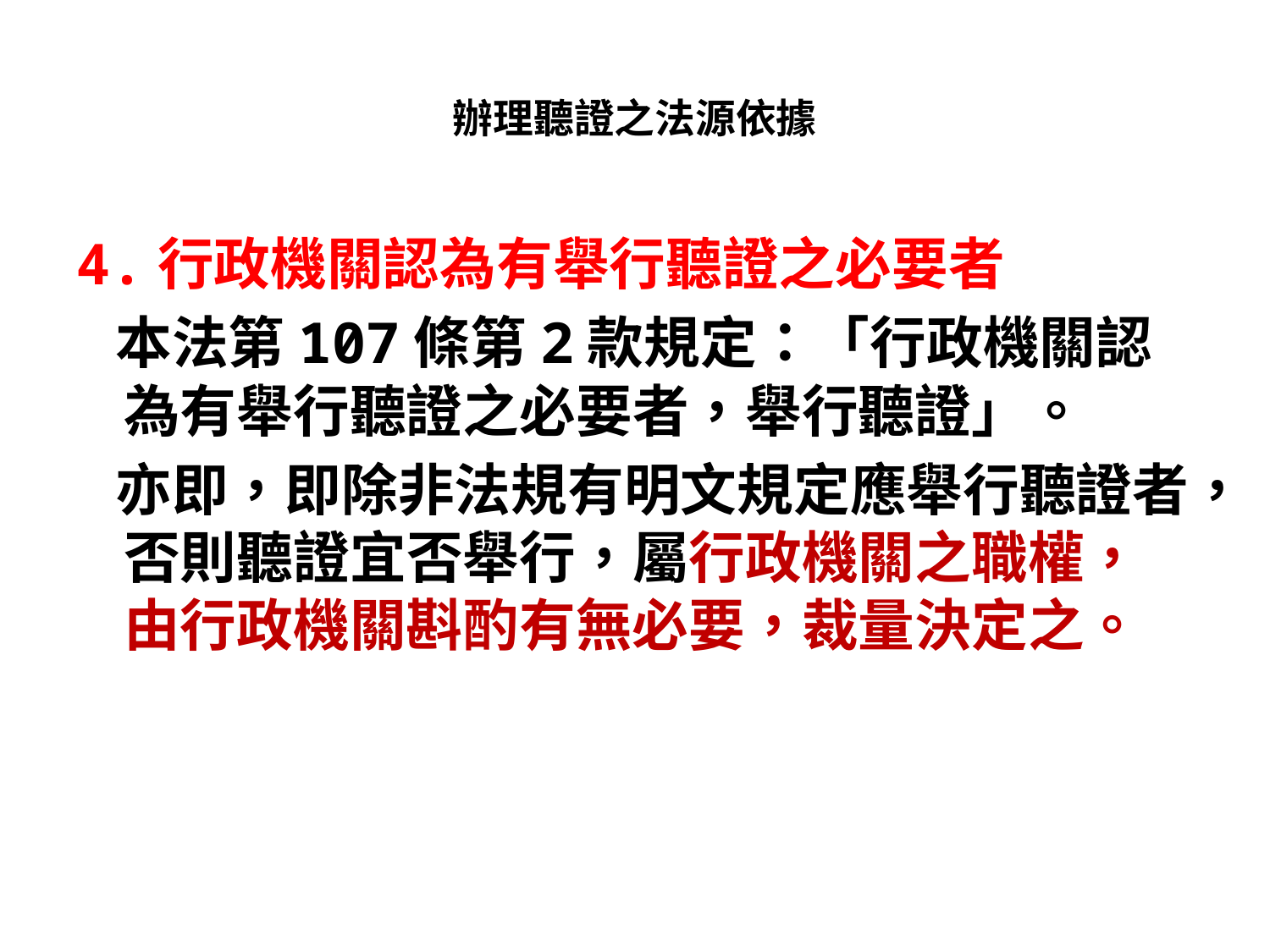

# 辦理聽證之法源依據
4.行政機關認為有舉行聽證之必要者
  本法第107條第2款規定：「行政機關認為有舉行聽證之必要者，舉行聽證」。
  亦即，即除非法規有明文規定應舉行聽證者，否則聽證宜否舉行，屬行政機關之職權，由行政機關斟酌有無必要，裁量決定之。